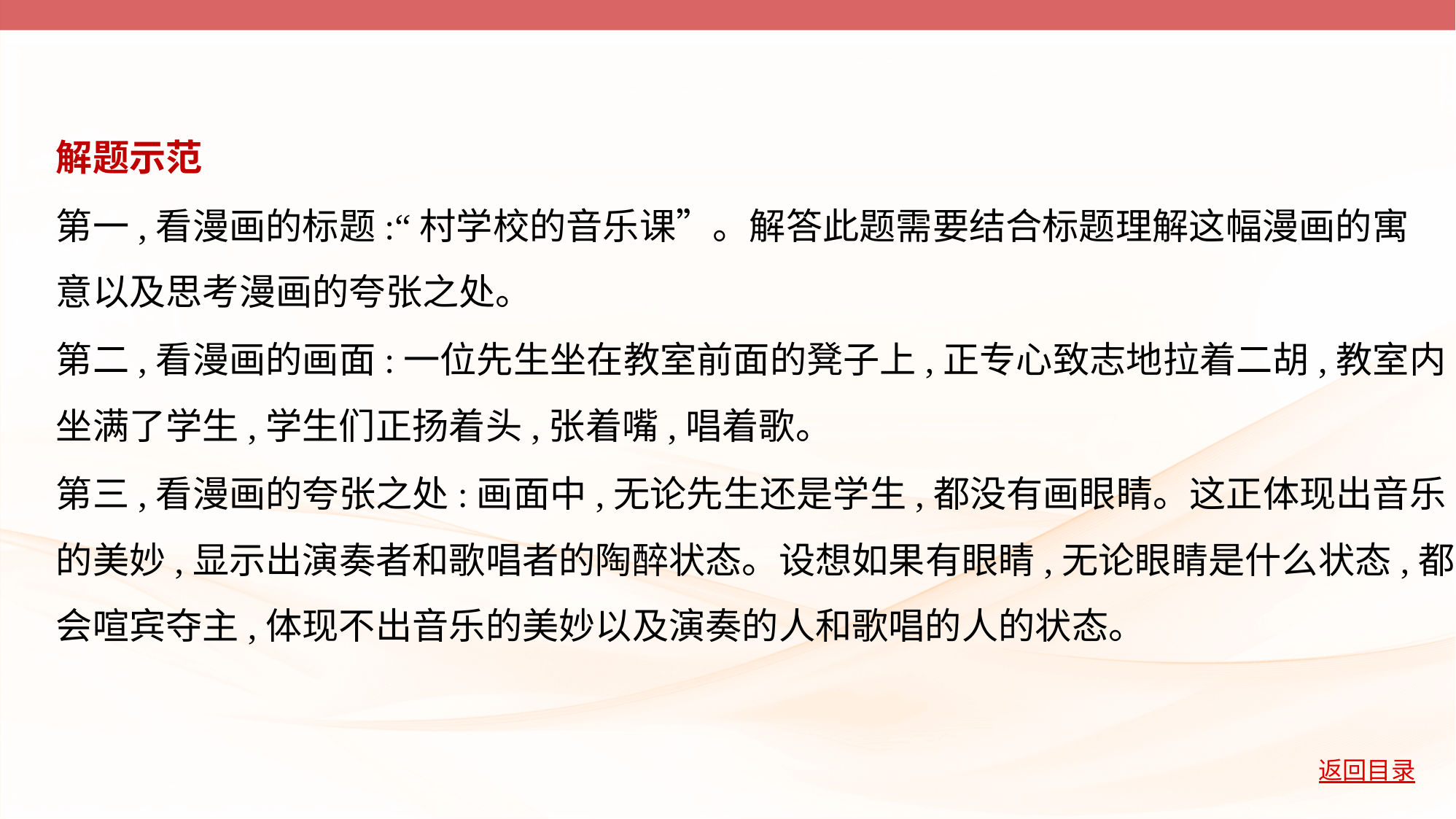

解题示范
第一,看漫画的标题:“村学校的音乐课”。解答此题需要结合标题理解这幅漫画的寓
意以及思考漫画的夸张之处。
第二,看漫画的画面:一位先生坐在教室前面的凳子上,正专心致志地拉着二胡,教室内
坐满了学生,学生们正扬着头,张着嘴,唱着歌。
第三,看漫画的夸张之处:画面中,无论先生还是学生,都没有画眼睛。这正体现出音乐
的美妙,显示出演奏者和歌唱者的陶醉状态。设想如果有眼睛,无论眼睛是什么状态,都
会喧宾夺主,体现不出音乐的美妙以及演奏的人和歌唱的人的状态。